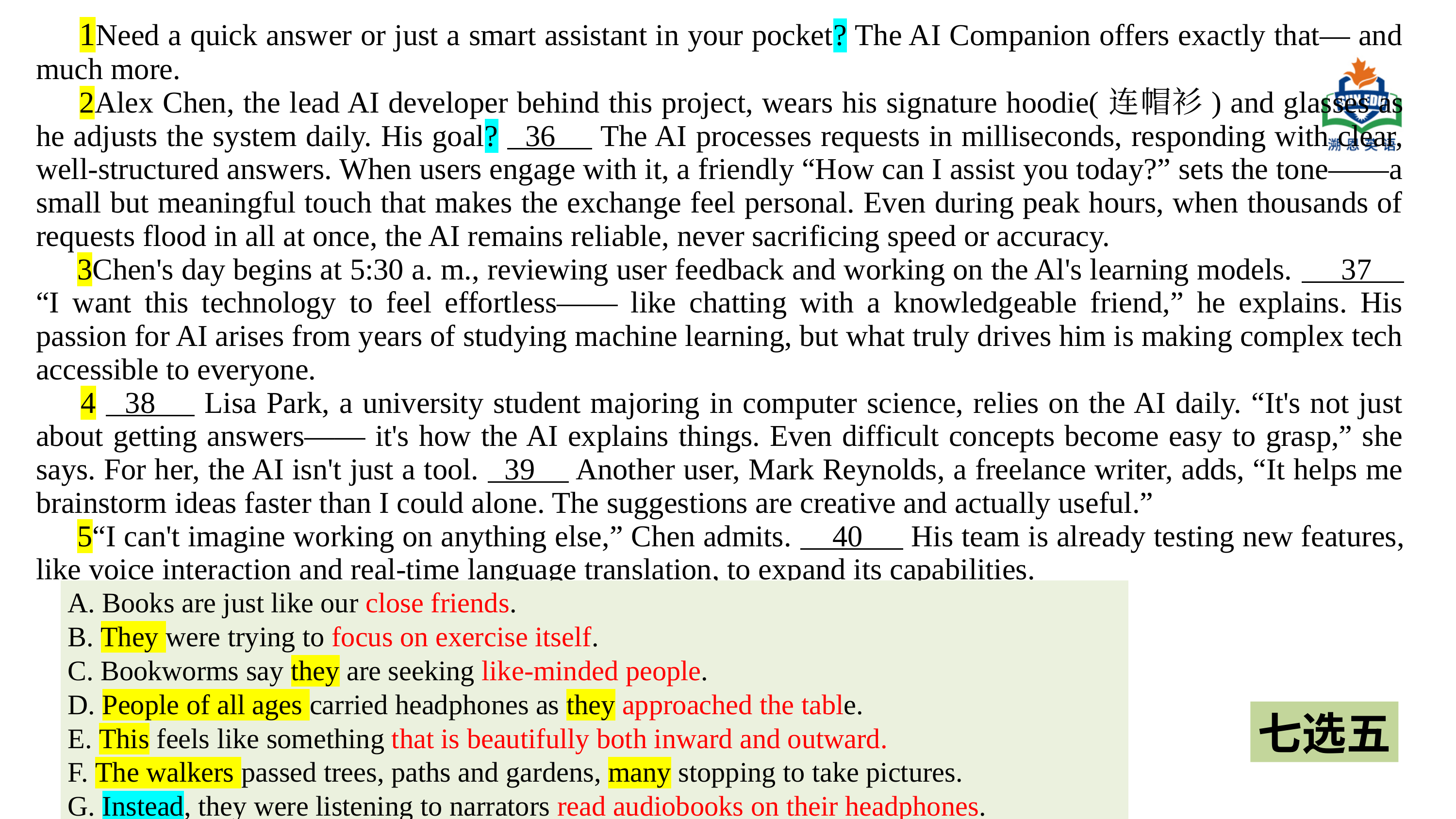

1Need a quick answer or just a smart assistant in your pocket? The AI Companion offers exactly that— and much more.
  2Alex Chen, the lead AI developer behind this project, wears his signature hoodie(连帽衫) and glasses as he adjusts the system daily. His goal?   36     The AI processes requests in milliseconds, responding with clear, well-structured answers. When users engage with it, a friendly “How can I assist you today?” sets the tone——a small but meaningful touch that makes the exchange feel personal. Even during peak hours, when thousands of requests flood in all at once, the AI remains reliable, never sacrificing speed or accuracy.
  3Chen's day begins at 5:30 a. m., reviewing user feedback and working on the Al's learning models.      37     “I want this technology to feel effortless—— like chatting with a knowledgeable friend,” he explains. His passion for AI arises from years of studying machine learning, but what truly drives him is making complex tech accessible to everyone.
  4   38     Lisa Park, a university student majoring in computer science, relies on the AI daily. “It's not just about getting answers—— it's how the AI explains things. Even difficult concepts become easy to grasp,” she says. For her, the AI isn't just a tool.   39     Another user, Mark Reynolds, a freelance writer, adds, “It helps me brainstorm ideas faster than I could alone. The suggestions are creative and actually useful.”
  5“I can't imagine working on anything else,” Chen admits.     40      His team is already testing new features, like voice interaction and real-time language translation, to expand its capabilities.
A. Books are just like our close friends.
B. They were trying to focus on exercise itself.
C. Bookworms say they are seeking like-minded people.
D. People of all ages carried headphones as they approached the table.
E. This feels like something that is beautifully both inward and outward.
F. The walkers passed trees, paths and gardens, many stopping to take pictures.
G. Instead, they were listening to narrators read audiobooks on their headphones.
七选五